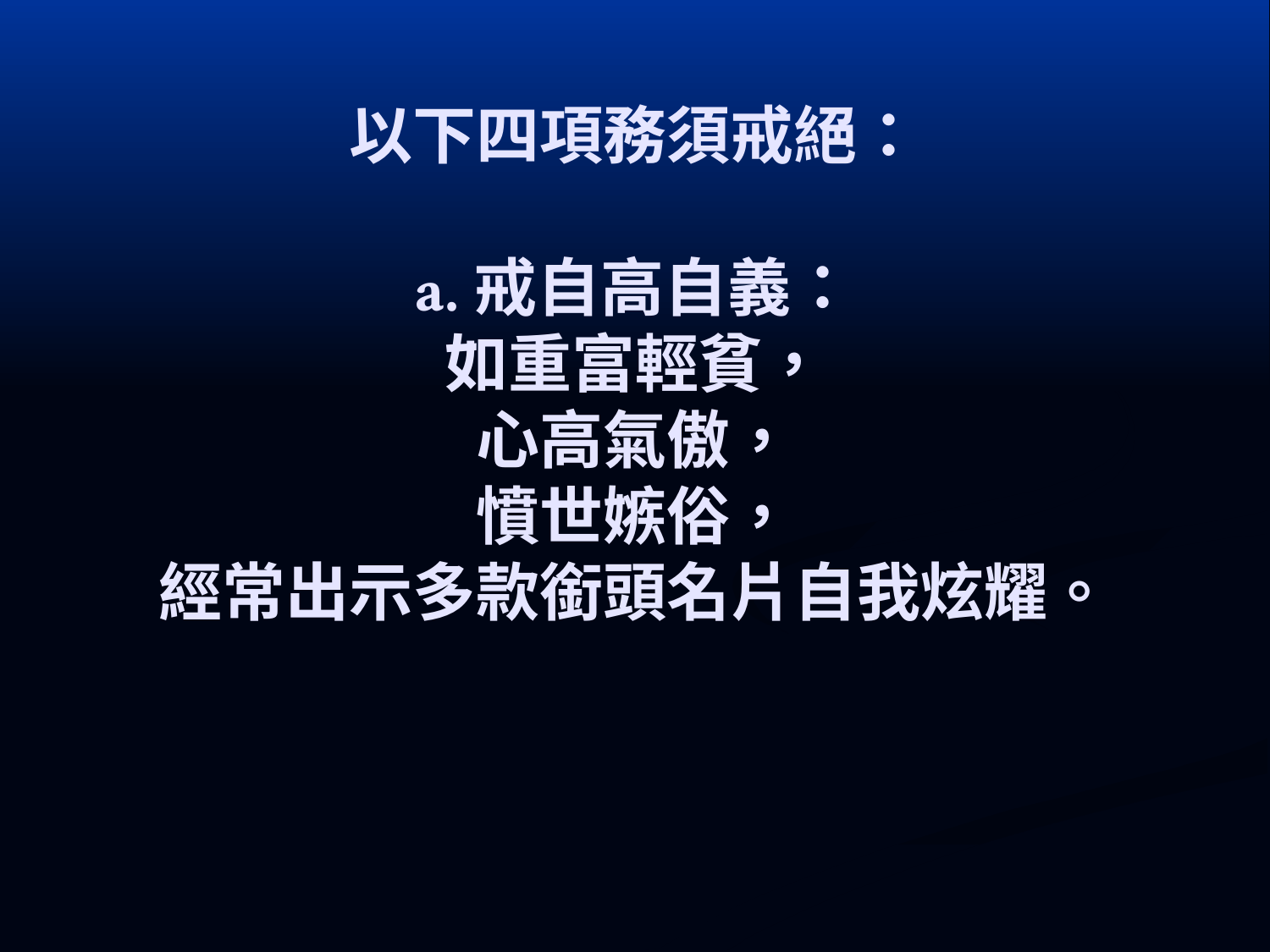

# 以下四項務須戒絕：
a.戒自高自義：
如重富輕貧，
心高氣傲，
憤世嫉俗，
經常出示多款銜頭名片自我炫耀。